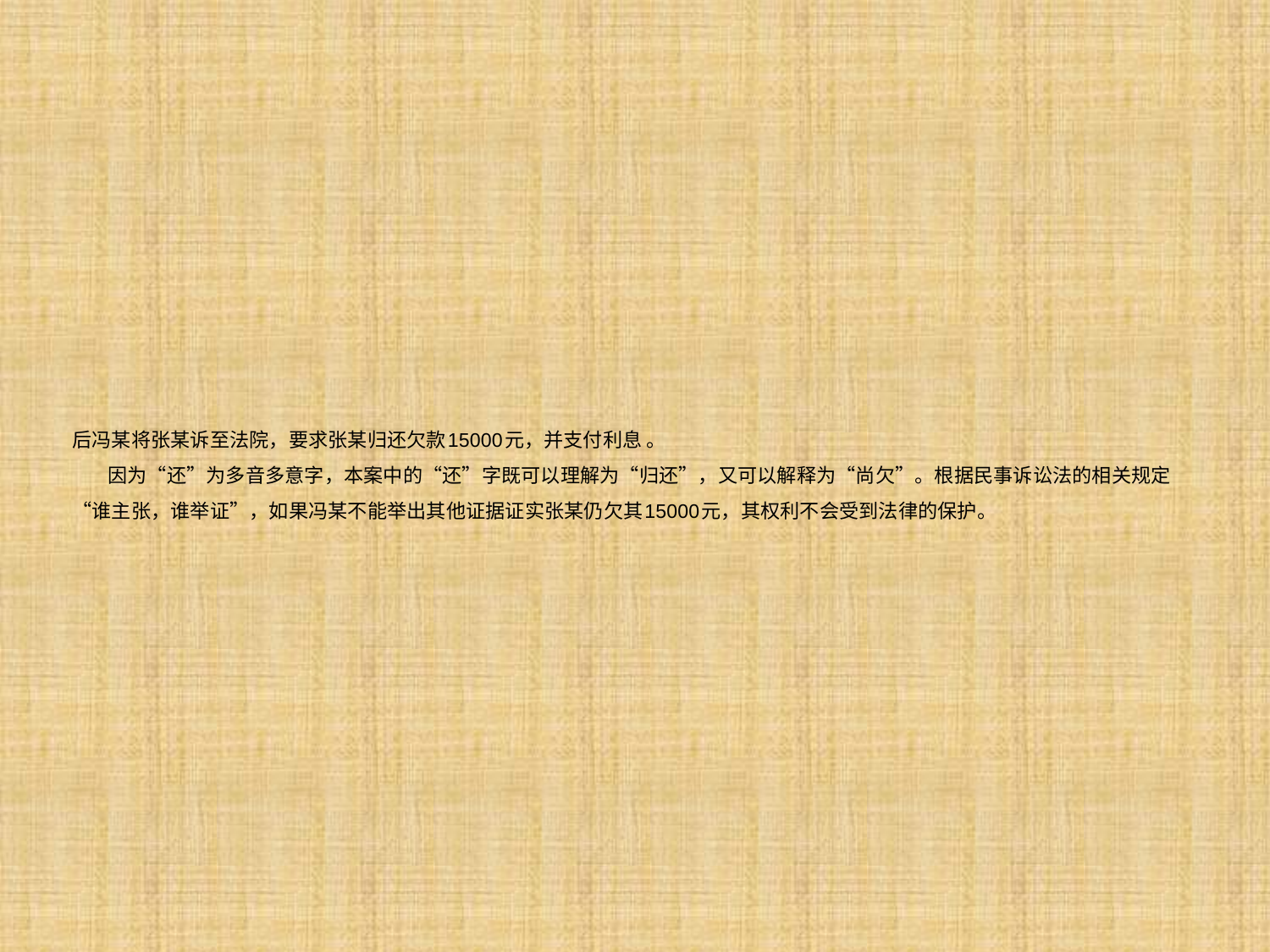

# 后冯某将张某诉至法院，要求张某归还欠款15000元，并支付利息 。 因为“还”为多音多意字，本案中的“还”字既可以理解为“归还”，又可以解释为“尚欠”。根据民事诉讼法的相关规定“谁主张，谁举证”，如果冯某不能举出其他证据证实张某仍欠其15000元，其权利不会受到法律的保护。